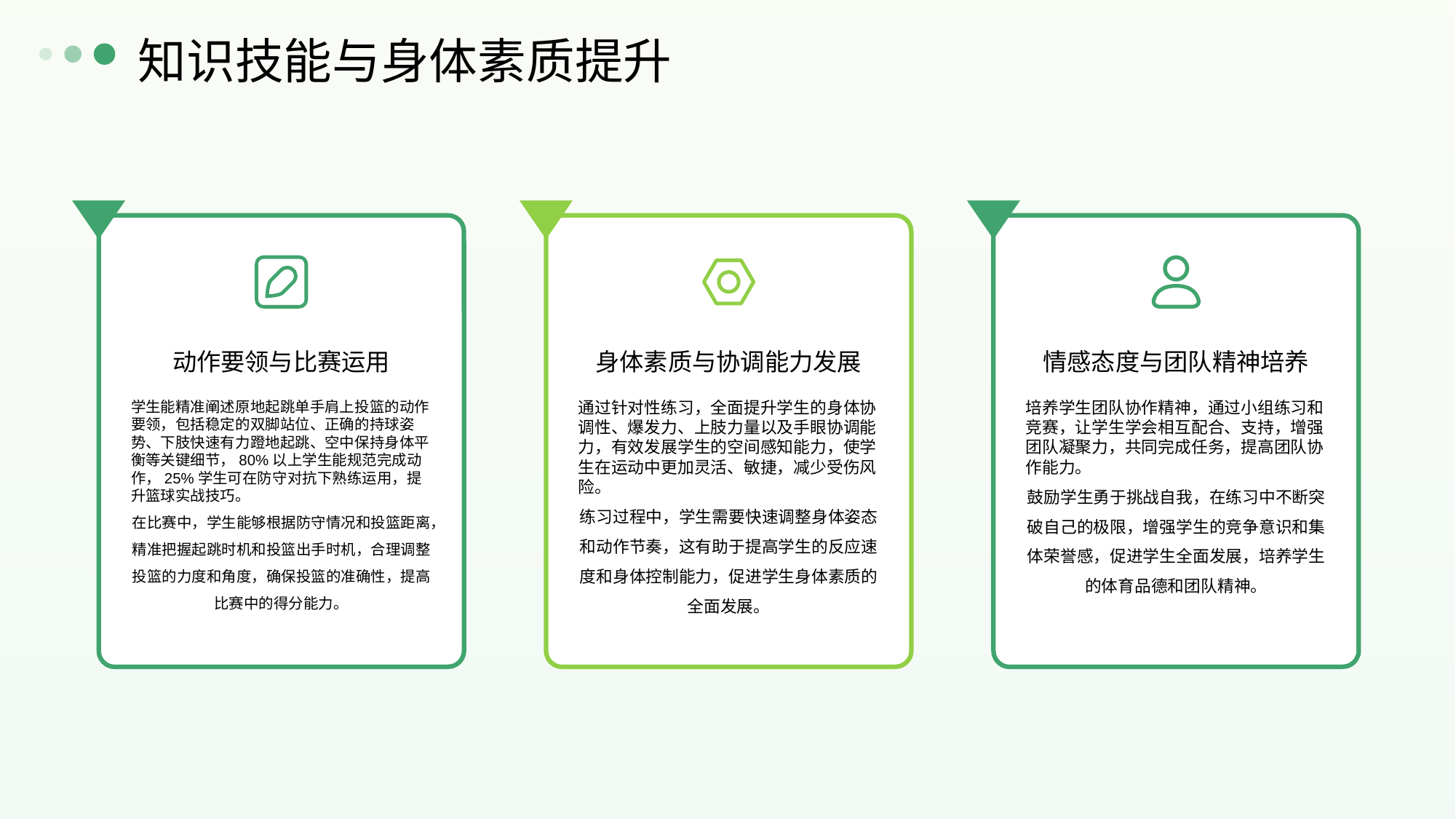

知识技能与身体素质提升

动作要领与比赛运用
身体素质与协调能力发展
情感态度与团队精神培养
学生能精准阐述原地起跳单手肩上投篮的动作要领，包括稳定的双脚站位、正确的持球姿势、下肢快速有力蹬地起跳、空中保持身体平衡等关键细节，80%以上学生能规范完成动作，25%学生可在防守对抗下熟练运用，提升篮球实战技巧。
在比赛中，学生能够根据防守情况和投篮距离，精准把握起跳时机和投篮出手时机，合理调整投篮的力度和角度，确保投篮的准确性，提高比赛中的得分能力。
通过针对性练习，全面提升学生的身体协调性、爆发力、上肢力量以及手眼协调能力，有效发展学生的空间感知能力，使学生在运动中更加灵活、敏捷，减少受伤风险。
练习过程中，学生需要快速调整身体姿态和动作节奏，这有助于提高学生的反应速度和身体控制能力，促进学生身体素质的全面发展。
培养学生团队协作精神，通过小组练习和竞赛，让学生学会相互配合、支持，增强团队凝聚力，共同完成任务，提高团队协作能力。
鼓励学生勇于挑战自我，在练习中不断突破自己的极限，增强学生的竞争意识和集体荣誉感，促进学生全面发展，培养学生的体育品德和团队精神。